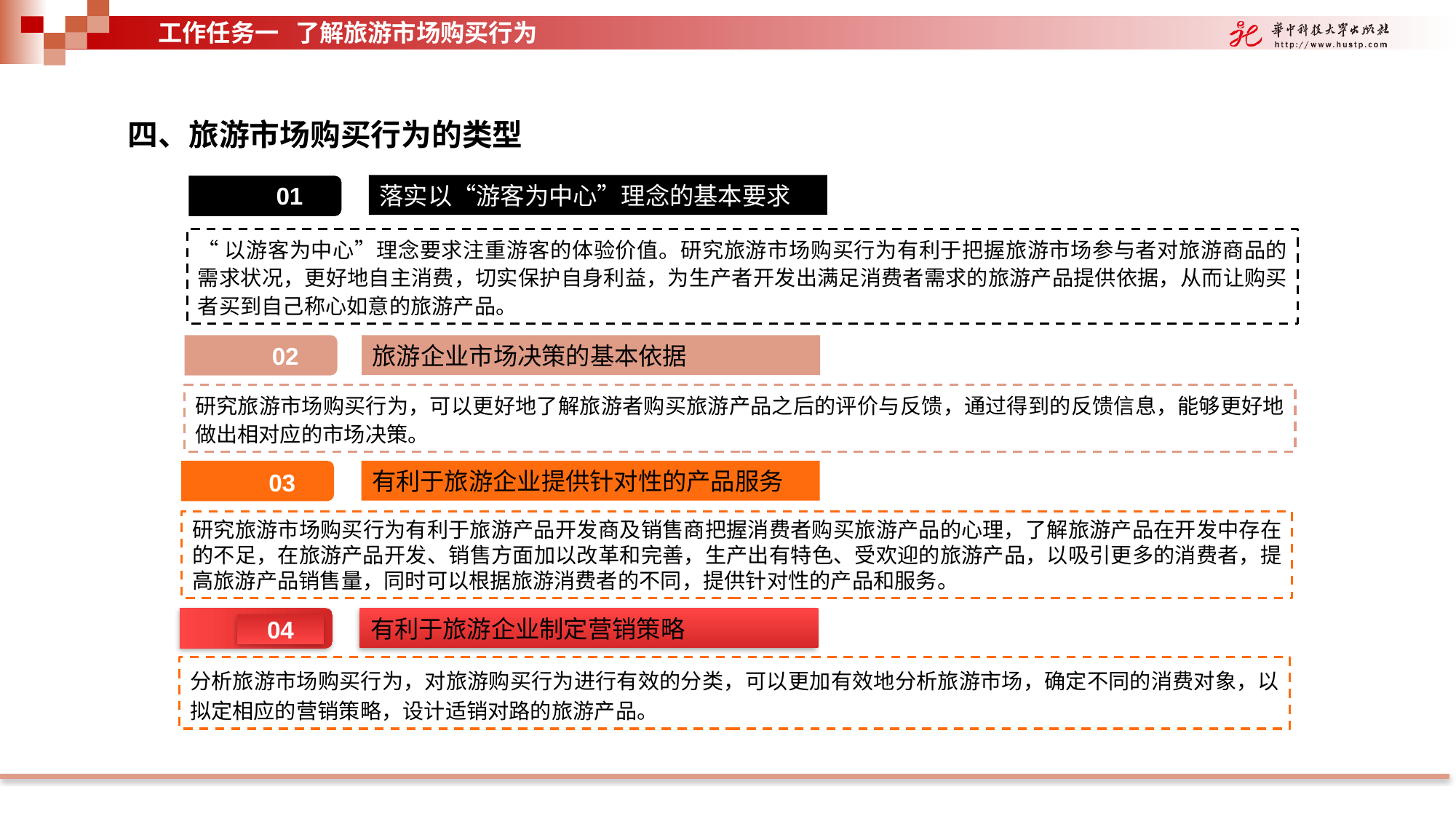

工作任务一   了解旅游市场购买行为
四、旅游市场购买行为的类型
落实以“游客为中心”理念的基本要求

01
“以游客为中心”理念要求注重游客的体验价值。研究旅游市场购买行为有利于把握旅游市场参与者对旅游商品的需求状况，更好地自主消费，切实保护自身利益，为生产者开发出满足消费者需求的旅游产品提供依据，从而让购买者买到自己称心如意的旅游产品。

02
旅游企业市场决策的基本依据
研究旅游市场购买行为，可以更好地了解旅游者购买旅游产品之后的评价与反馈，通过得到的反馈信息，能够更好地做出相对应的市场决策。

03
有利于旅游企业提供针对性的产品服务
研究旅游市场购买行为有利于旅游产品开发商及销售商把握消费者购买旅游产品的心理，了解旅游产品在开发中存在的不足，在旅游产品开发、销售方面加以改革和完善，生产出有特色、受欢迎的旅游产品，以吸引更多的消费者，提高旅游产品销售量，同时可以根据旅游消费者的不同，提供针对性的产品和服务。

04
有利于旅游企业制定营销策略
分析旅游市场购买行为，对旅游购买行为进行有效的分类，可以更加有效地分析旅游市场，确定不同的消费对象，以拟定相应的营销策略，设计适销对路的旅游产品。